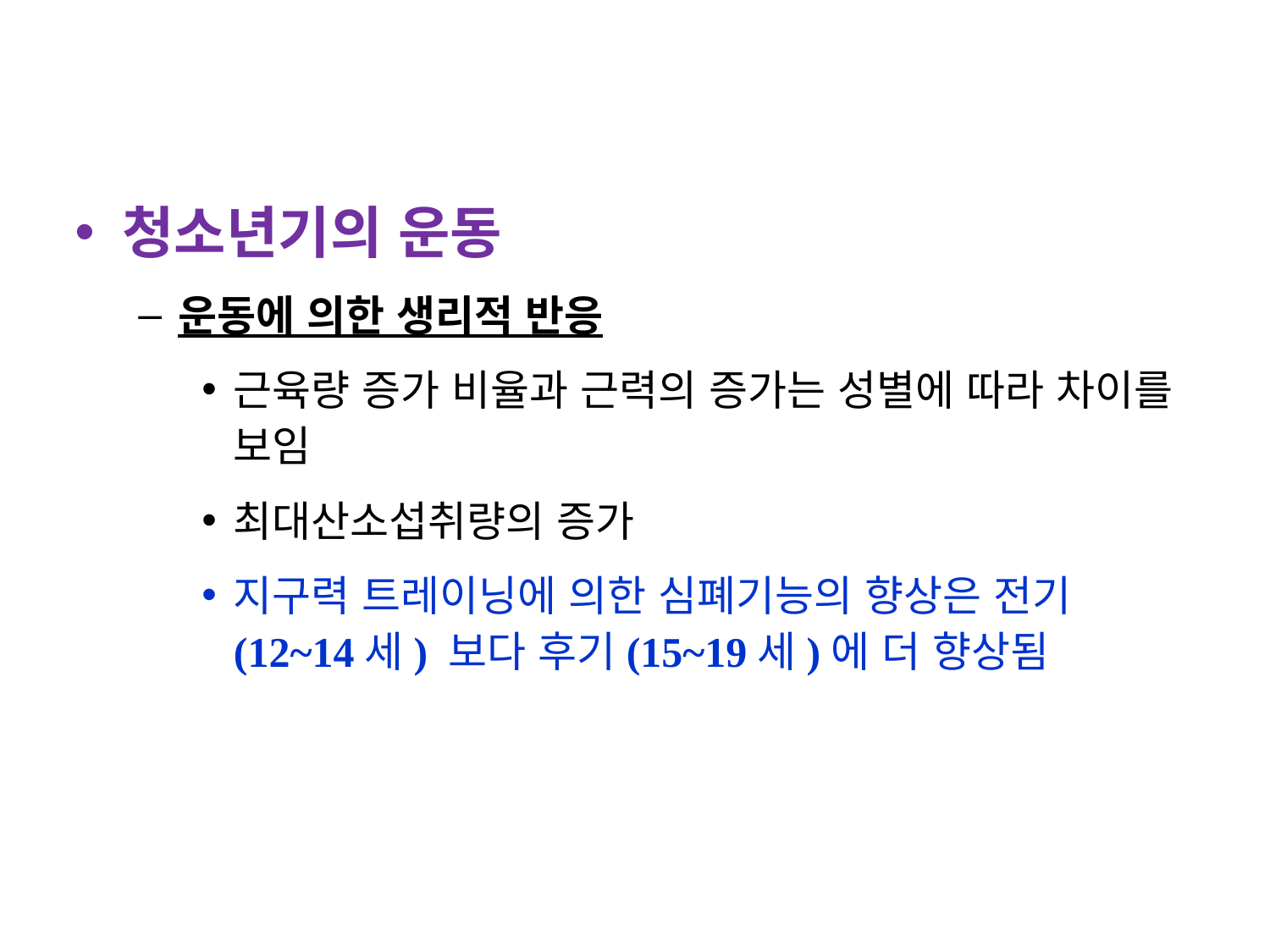

청소년기의 운동
운동에 의한 생리적 반응
근육량 증가 비율과 근력의 증가는 성별에 따라 차이를 보임
최대산소섭취량의 증가
지구력 트레이닝에 의한 심폐기능의 향상은 전기(12~14세) 보다 후기(15~19세)에 더 향상됨